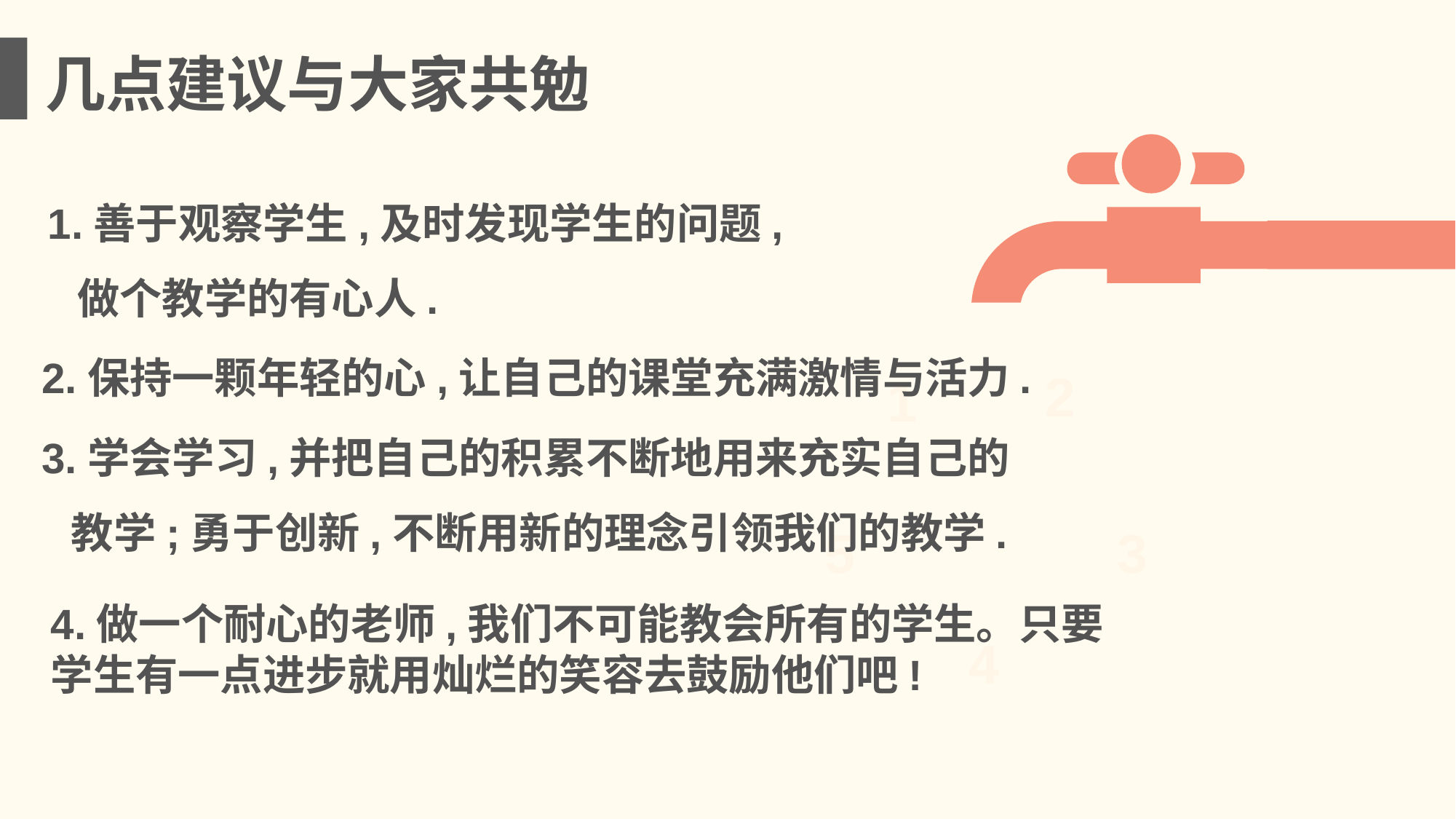

几点建议与大家共勉

1.善于观察学生,及时发现学生的问题,
  做个教学的有心人.
2.保持一颗年轻的心,让自己的课堂充满激情与活力.
2
1
3.学会学习,并把自己的积累不断地用来充实自己的
  教学;勇于创新,不断用新的理念引领我们的教学.
5
3
4.做一个耐心的老师,我们不可能教会所有的学生。只要学生有一点进步就用灿烂的笑容去鼓励他们吧!
4